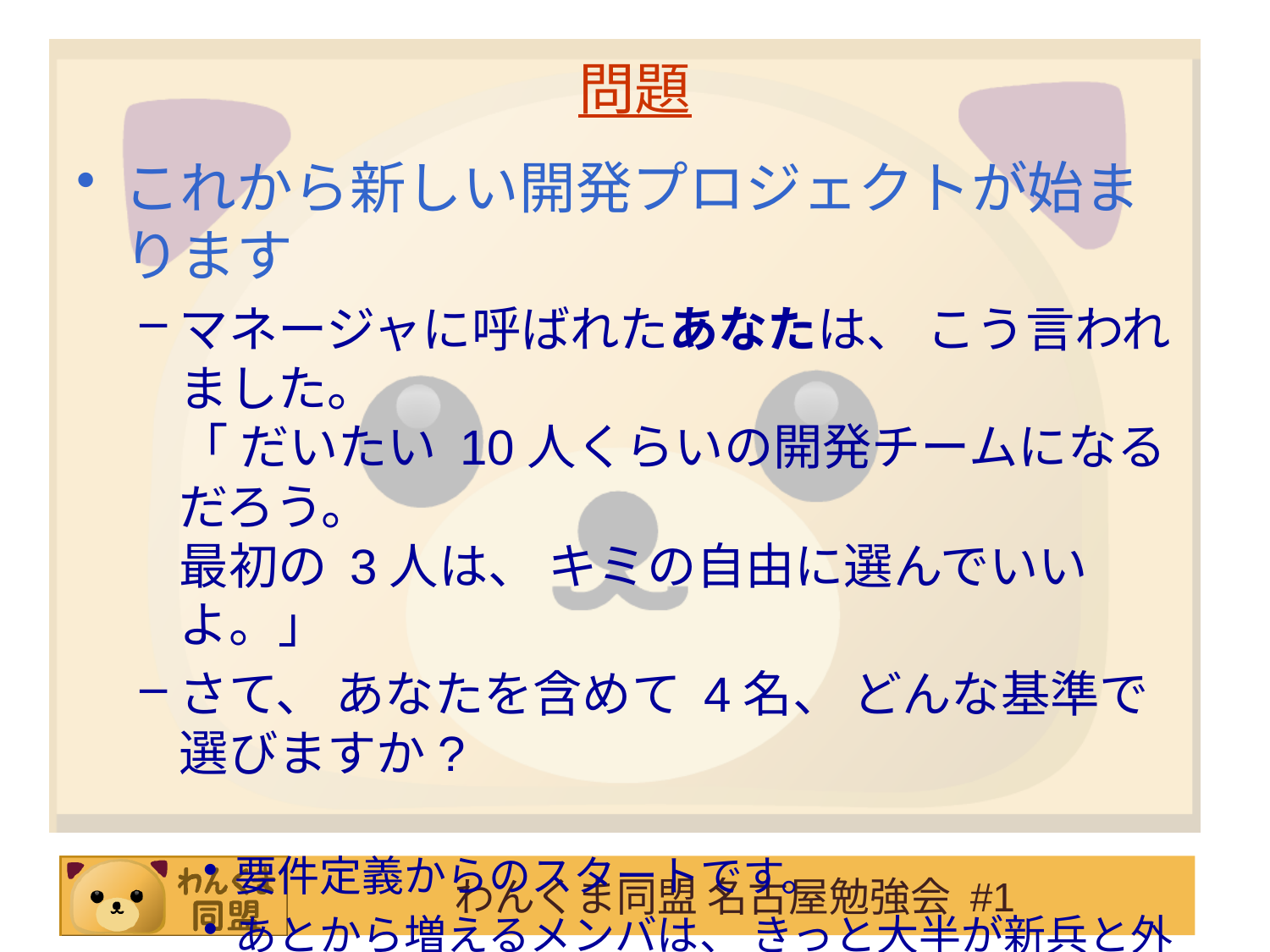

# 問題
これから新しい開発プロジェクトが始まります
マネージャに呼ばれたあなたは、 こう言われました。
「 だいたい 10人くらいの開発チームになるだろう。
最初の 3人は、 キミの自由に選んでいいよ。」
さて、 あなたを含めて 4名、 どんな基準で選びますか?
要件定義からのスタートです。
あとから増えるメンバは、 きっと大半が新兵と外人部隊です。